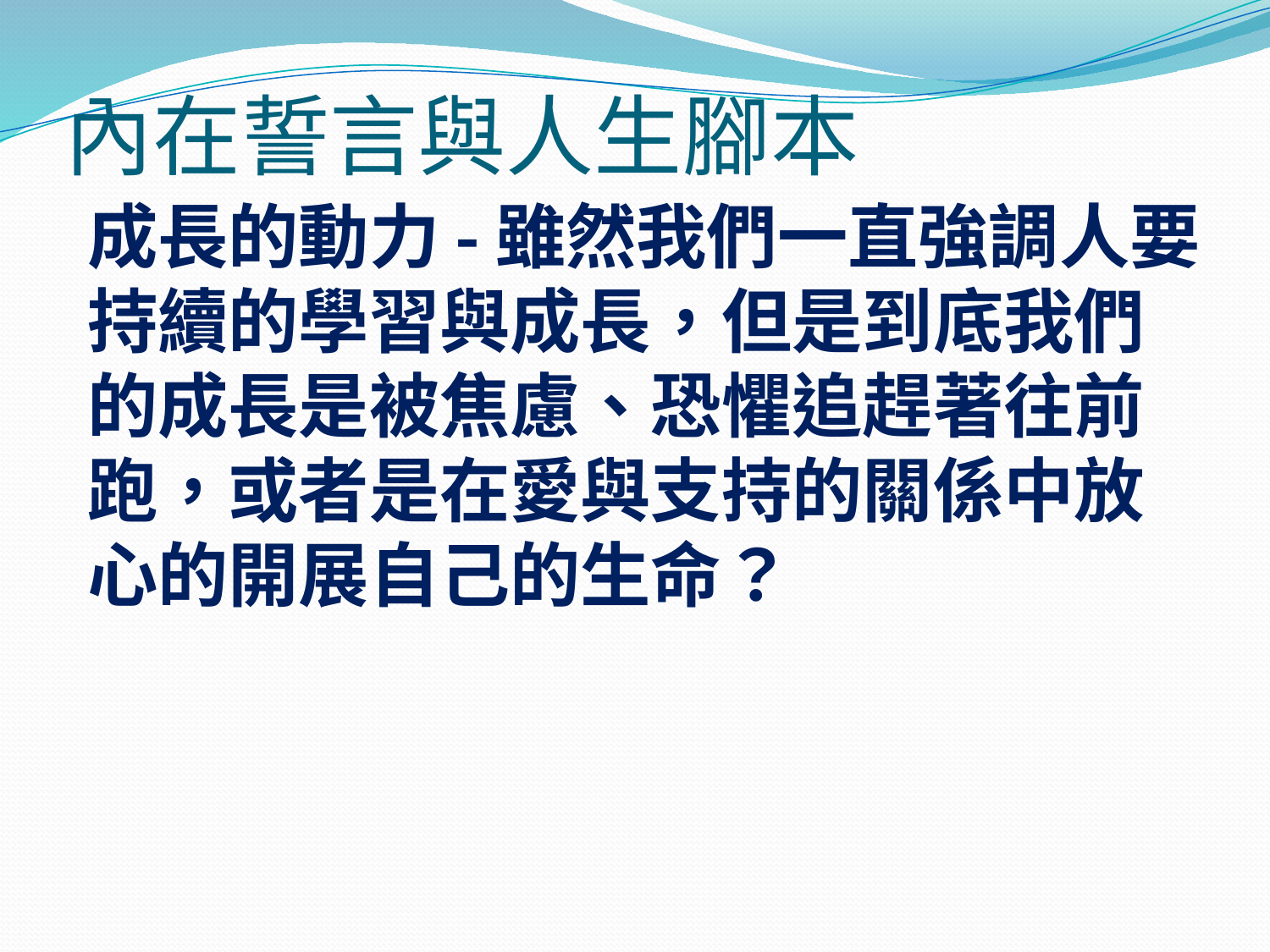

# 內在誓言與人生腳本
成長的動力-雖然我們一直強調人要持續的學習與成長，但是到底我們的成長是被焦慮、恐懼追趕著往前跑，或者是在愛與支持的關係中放心的開展自己的生命？